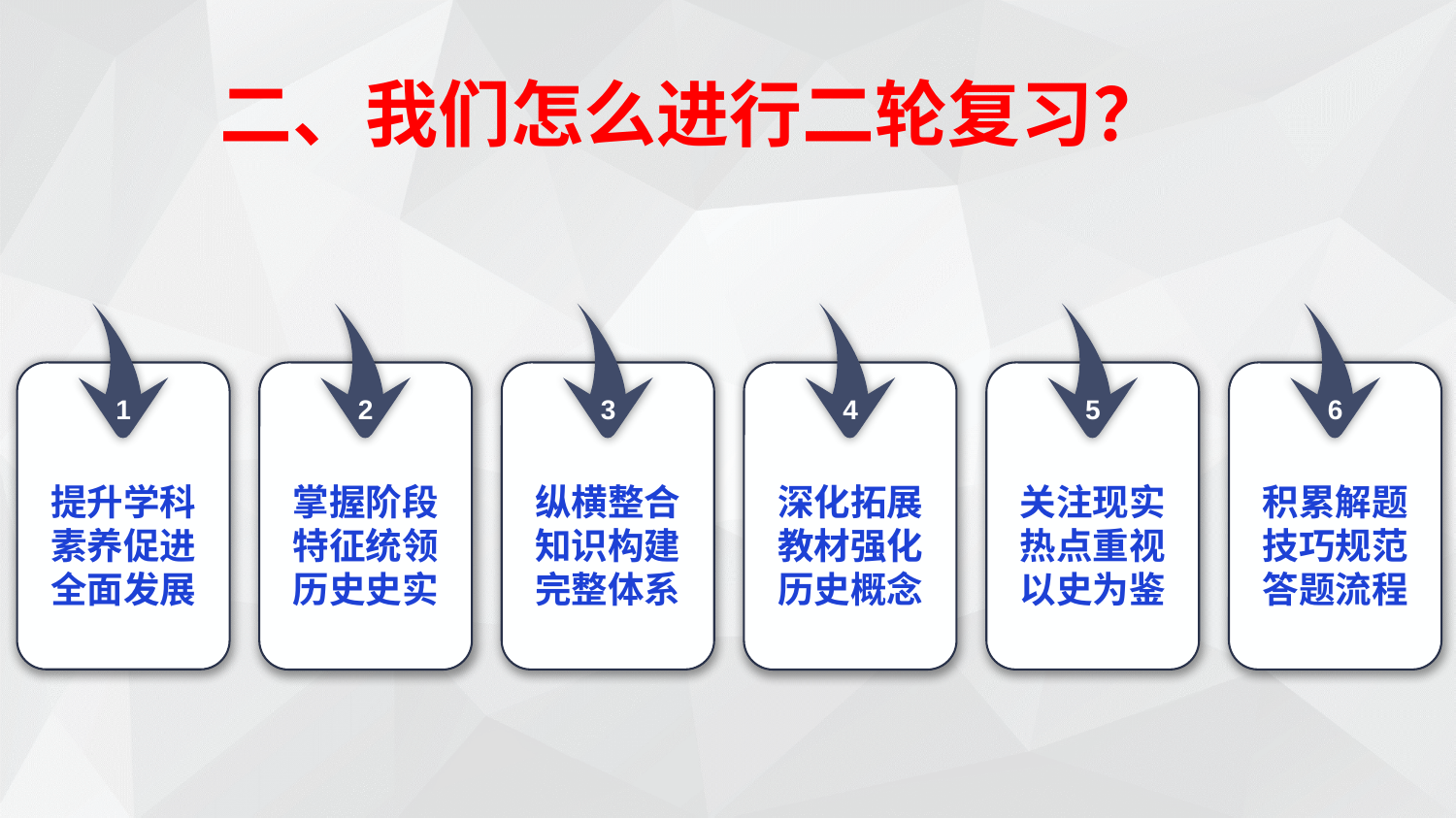

二、我们怎么进行二轮复习？
1
2
3
4
5
6
提升学科素养促进全面发展
掌握阶段特征统领历史史实
纵横整合知识构建完整体系
深化拓展教材强化历史概念
关注现实热点重视以史为鉴
积累解题技巧规范答题流程